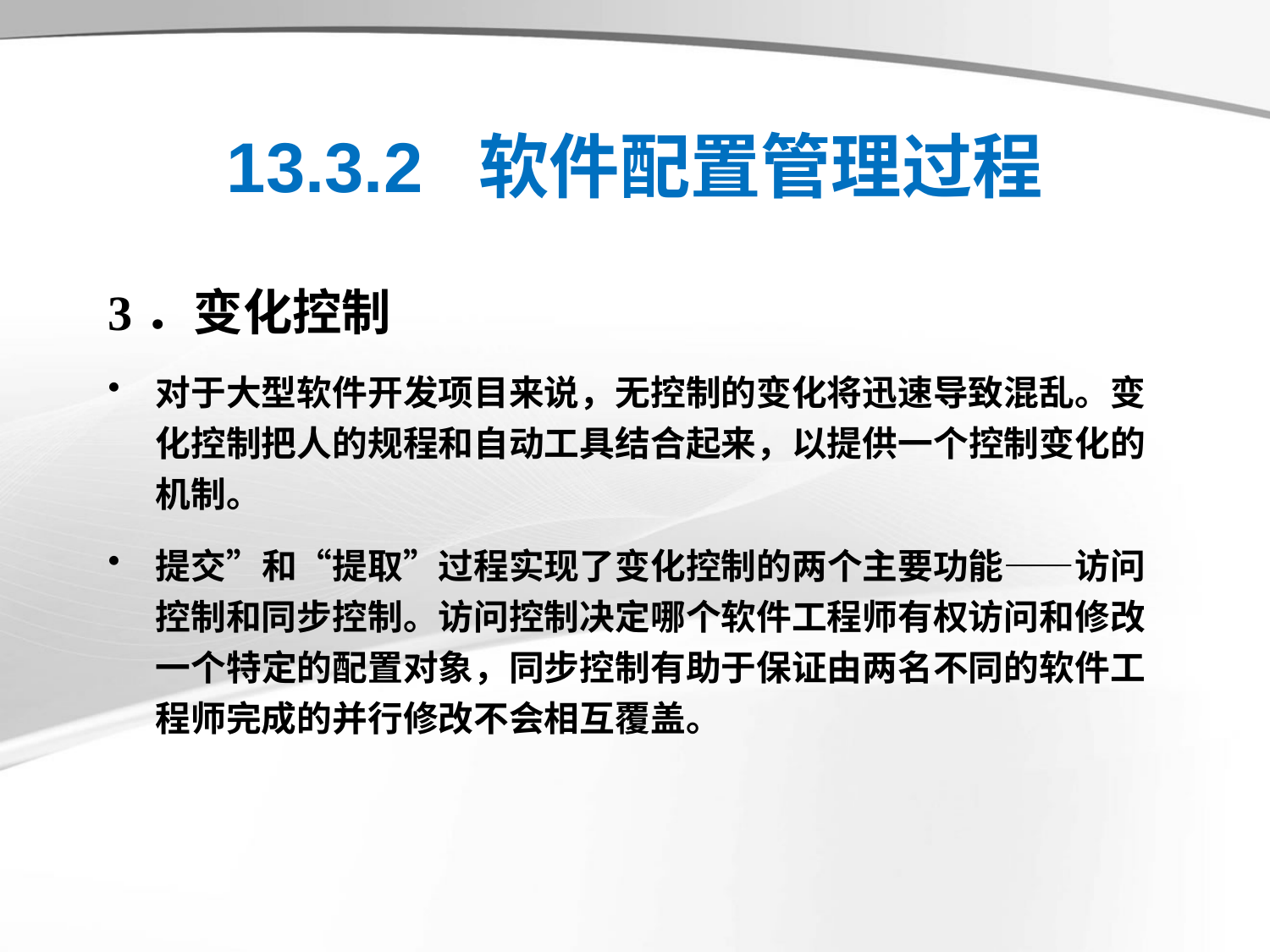

# 13.3.2  软件配置管理过程
3．变化控制
对于大型软件开发项目来说，无控制的变化将迅速导致混乱。变化控制把人的规程和自动工具结合起来，以提供一个控制变化的机制。
提交”和“提取”过程实现了变化控制的两个主要功能——访问控制和同步控制。访问控制决定哪个软件工程师有权访问和修改一个特定的配置对象，同步控制有助于保证由两名不同的软件工程师完成的并行修改不会相互覆盖。